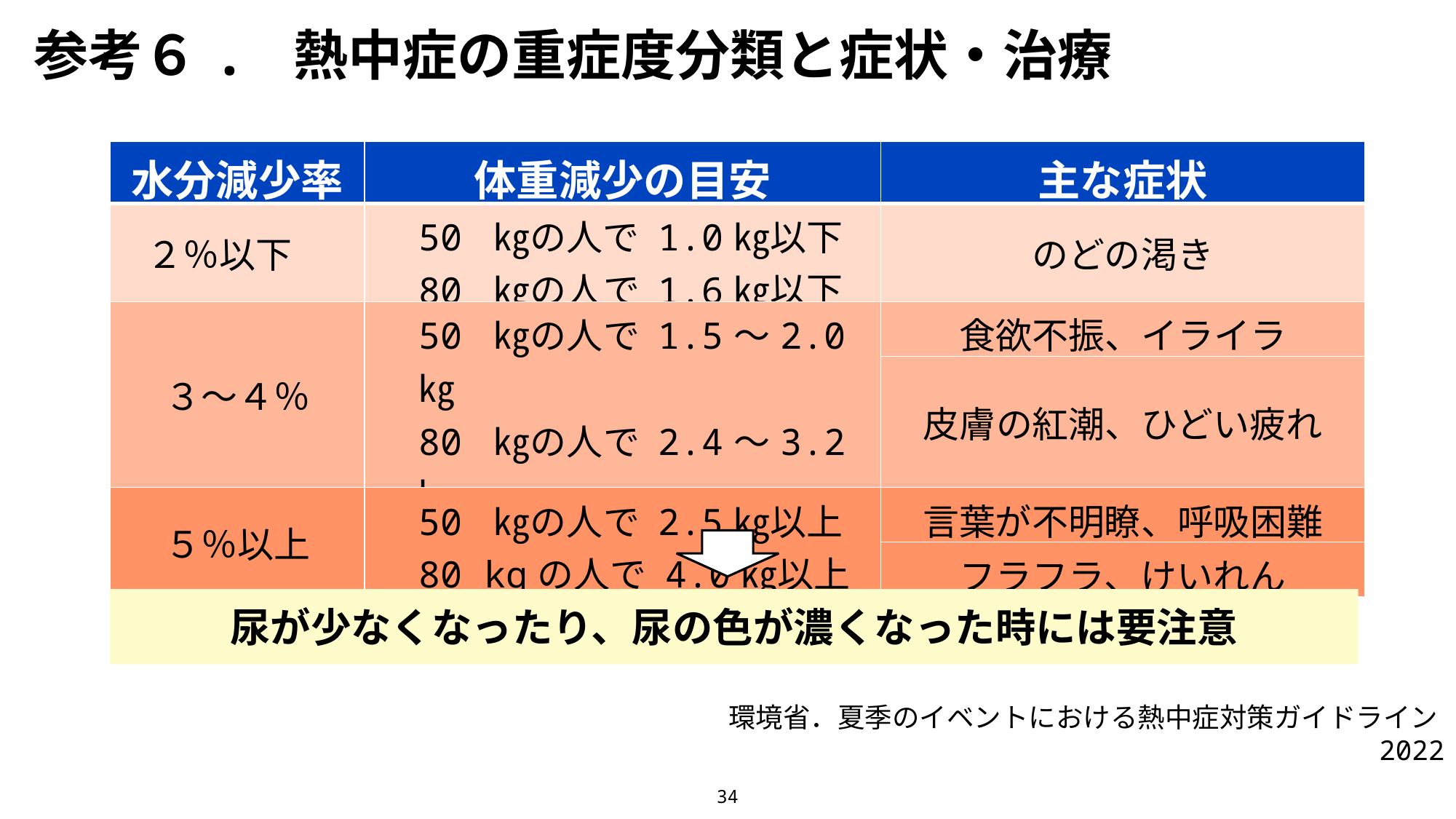

参考６. 熱中症の重症度分類と症状・治療
| 水分減少率 | 体重減少の目安 | 主な症状 |
| --- | --- | --- |
| ２％以下 | 50 ㎏の人で 1.0㎏以下 80 ㎏の人で 1.6㎏以下 | のどの渇き |
| ３～４％ | 50 ㎏の人で 1.5～2.0㎏ 80 ㎏の人で 2.4～3.2㎏ | 食欲不振、イライラ |
|  |  | 皮膚の紅潮、ひどい疲れ |
| ５％以上 | 50 ㎏の人で 2.5㎏以上 80 kgの人で 4.0㎏以上 | 言葉が不明瞭、呼吸困難 |
|  |  | フラフラ、けいれん |

尿が少なくなったり、尿の色が濃くなった時には要注意
環境省．夏季のイベントにおける熱中症対策ガイドライン2022
34